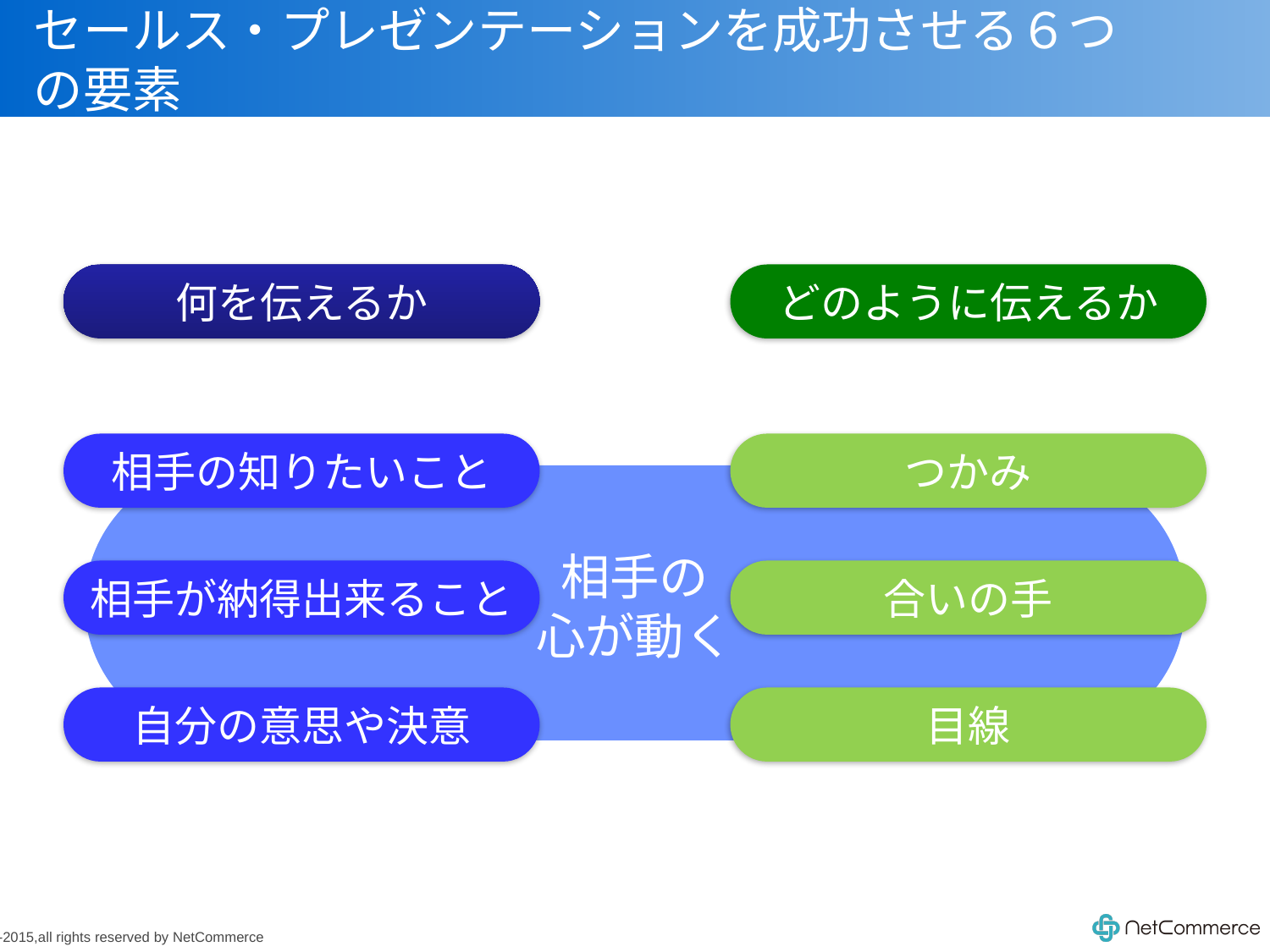

# セールス・プレゼンテーションを成功させる６つの要素
何を伝えるか
どのように伝えるか
相手の知りたいこと
つかみ

相手の
心が動く
相手が納得出来ること
合いの手
自分の意思や決意
目線